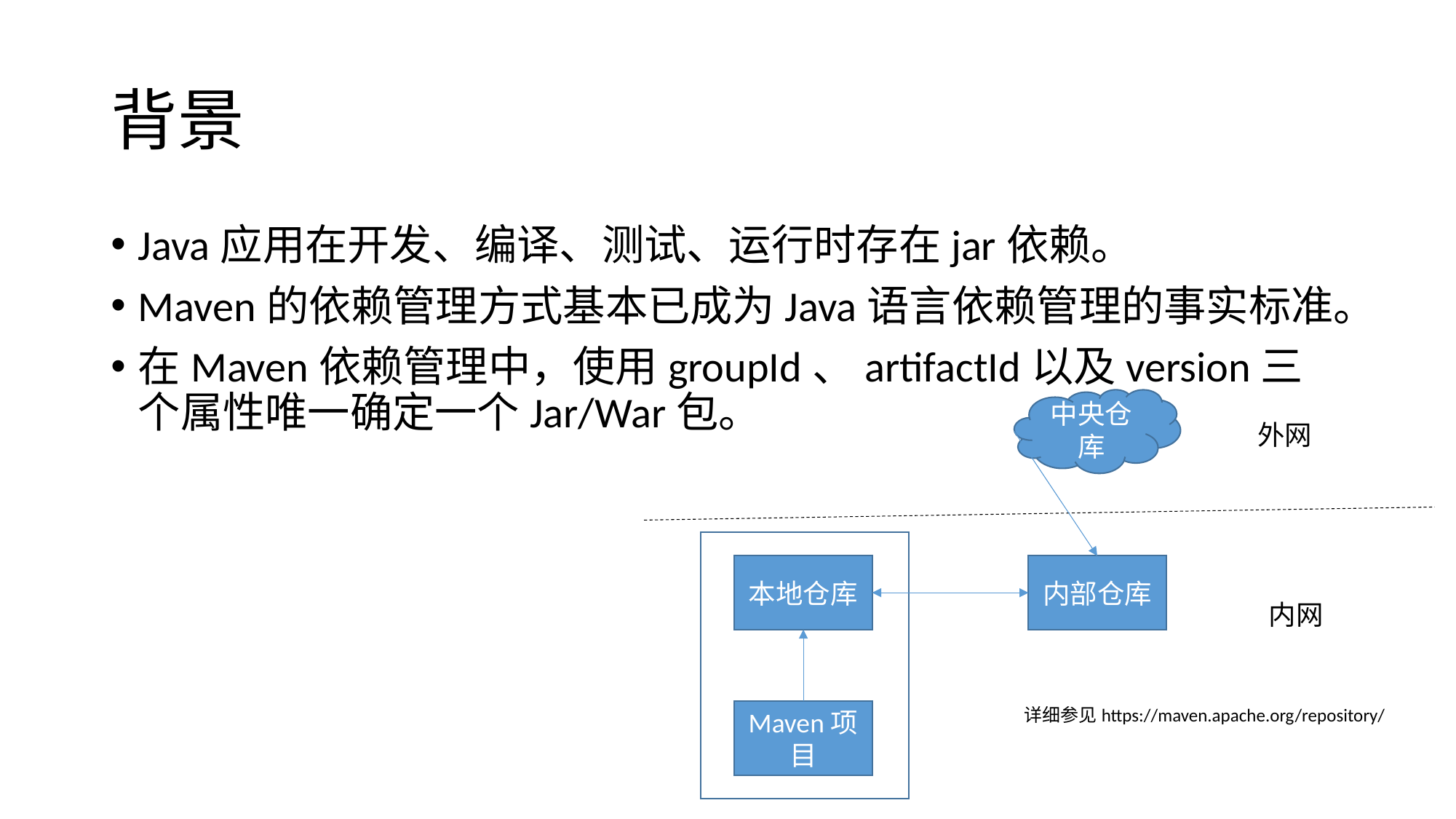

# 背景
Java应用在开发、编译、测试、运行时存在jar依赖。
Maven的依赖管理方式基本已成为Java语言依赖管理的事实标准。
在Maven依赖管理中，使用groupId、artifactId以及version三个属性唯一确定一个Jar/War包。
中央仓库
外网

本地仓库
内部仓库
内网
详细参见https://maven.apache.org/repository/
Maven项目